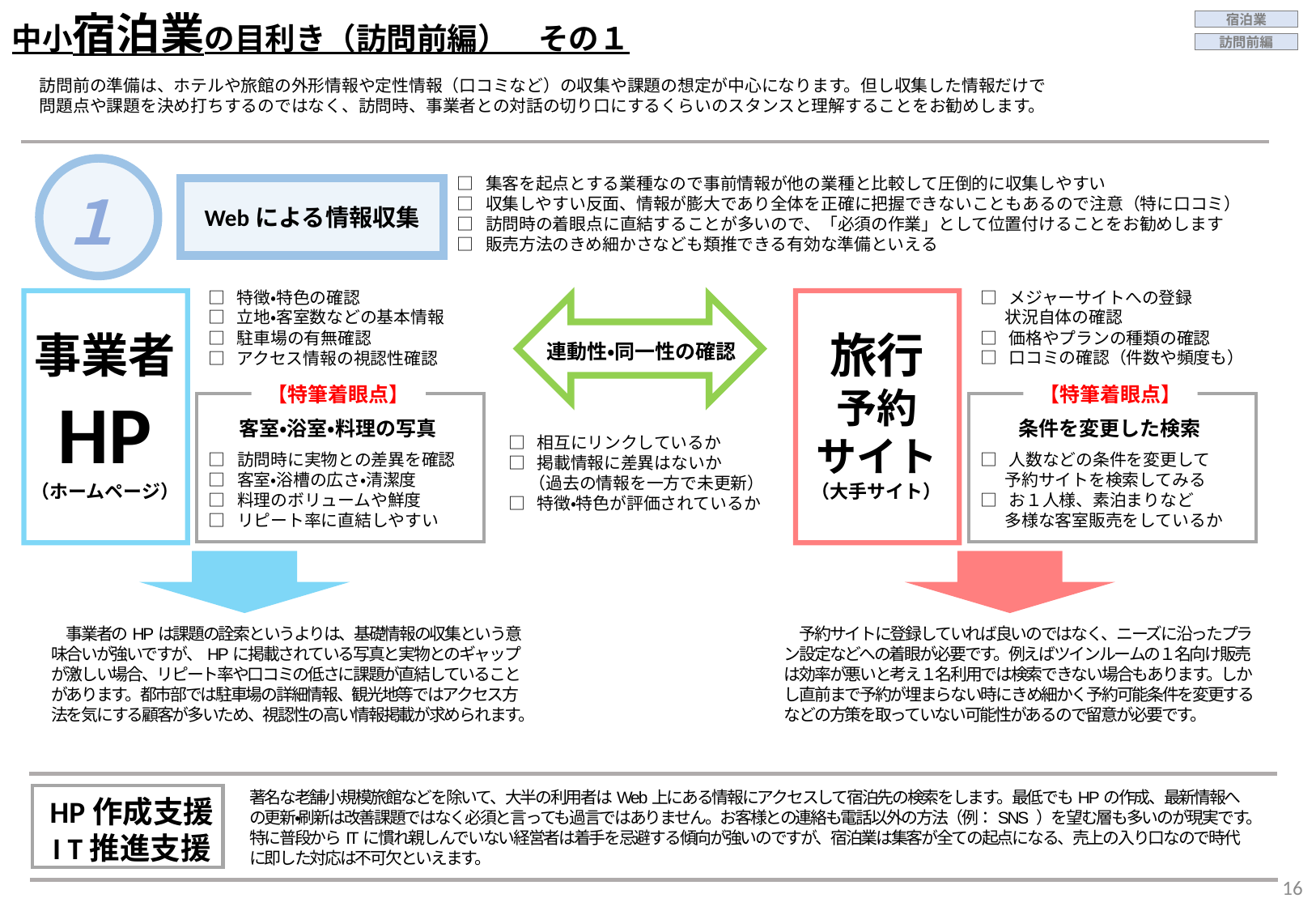

中小宿泊業の目利き（訪問前編）　その１
宿泊業
訪問前編
訪問前の準備は、ホテルや旅館の外形情報や定性情報（口コミなど）の収集や課題の想定が中心になります。但し収集した情報だけで
問題点や課題を決め打ちするのではなく、訪問時、事業者との対話の切り口にするくらいのスタンスと理解することをお勧めします。

１
□  集客を起点とする業種なので事前情報が他の業種と比較して圧倒的に収集しやすい
□  収集しやすい反面、情報が膨大であり全体を正確に把握できないこともあるので注意（特に口コミ）
□  訪問時の着眼点に直結することが多いので、「必須の作業」として位置付けることをお勧めします
□  販売方法のきめ細かさなども類推できる有効な準備といえる
Webによる情報収集
□  特徴・特色の確認
□  立地・客室数などの基本情報
□  駐車場の有無確認
□  アクセス情報の視認性確認

事業者
HP
（ホームページ）
【特筆着眼点】

客室・浴室・料理の写真

□  訪問時に実物との差異を確認
□  客室・浴槽の広さ・清潔度
□  料理のボリュームや鮮度
□  リピート率に直結しやすい

□  メジャーサイトへの登録
　  状況自体の確認
□  価格やプランの種類の確認
□  口コミの確認（件数や頻度も）

旅行
予約
サイト
（大手サイト）
【特筆着眼点】

条件を変更した検索

□  人数などの条件を変更して
　  予約サイトを検索してみる
□  お１人様、素泊まりなど
　  多様な客室販売をしているか

連動性・同一性の確認
□  相互にリンクしているか
□  掲載情報に差異はないか
　 （過去の情報を一方で未更新）
□  特徴・特色が評価されているか

　予約サイトに登録していれば良いのではなく、ニーズに沿ったプラン設定などへの着眼が必要です。例えばツインルームの１名向け販売は効率が悪いと考え１名利用では検索できない場合もあります。しかし直前まで予約が埋まらない時にきめ細かく予約可能条件を変更するなどの方策を取っていない可能性があるので留意が必要です。
　事業者のHPは課題の詮索というよりは、基礎情報の収集という意味合いが強いですが、HPに掲載されている写真と実物とのギャップが激しい場合、リピート率や口コミの低さに課題が直結していることがあります。都市部では駐車場の詳細情報、観光地等ではアクセス方法を気にする顧客が多いため、視認性の高い情報掲載が求められます。

HP作成支援
 I T推進支援
著名な老舗小規模旅館などを除いて、大半の利用者はWeb上にある情報にアクセスして宿泊先の検索をします。最低でもHPの作成、最新情報への更新・刷新は改善課題ではなく必須と言っても過言ではありません。お客様との連絡も電話以外の方法（例：SNS ）を望む層も多いのが現実です。特に普段からITに慣れ親しんでいない経営者は着手を忌避する傾向が強いのですが、宿泊業は集客が全ての起点になる、売上の入り口なので時代に即した対応は不可欠といえます。
16